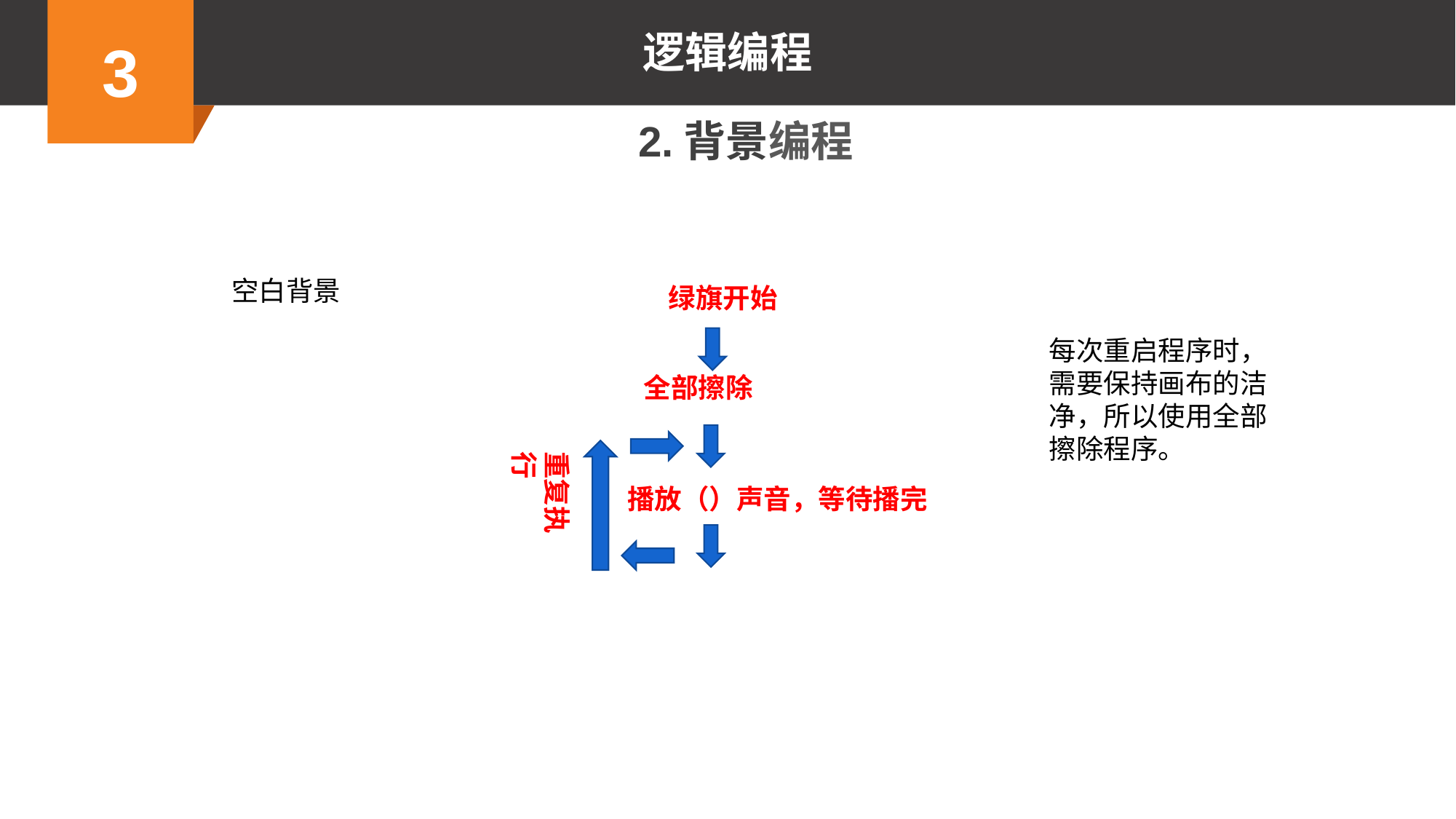

2.背景编程
空白背景
绿旗开始

每次重启程序时，需要保持画布的洁净，所以使用全部擦除程序。
全部擦除

重复执行
播放（）声音，等待播完